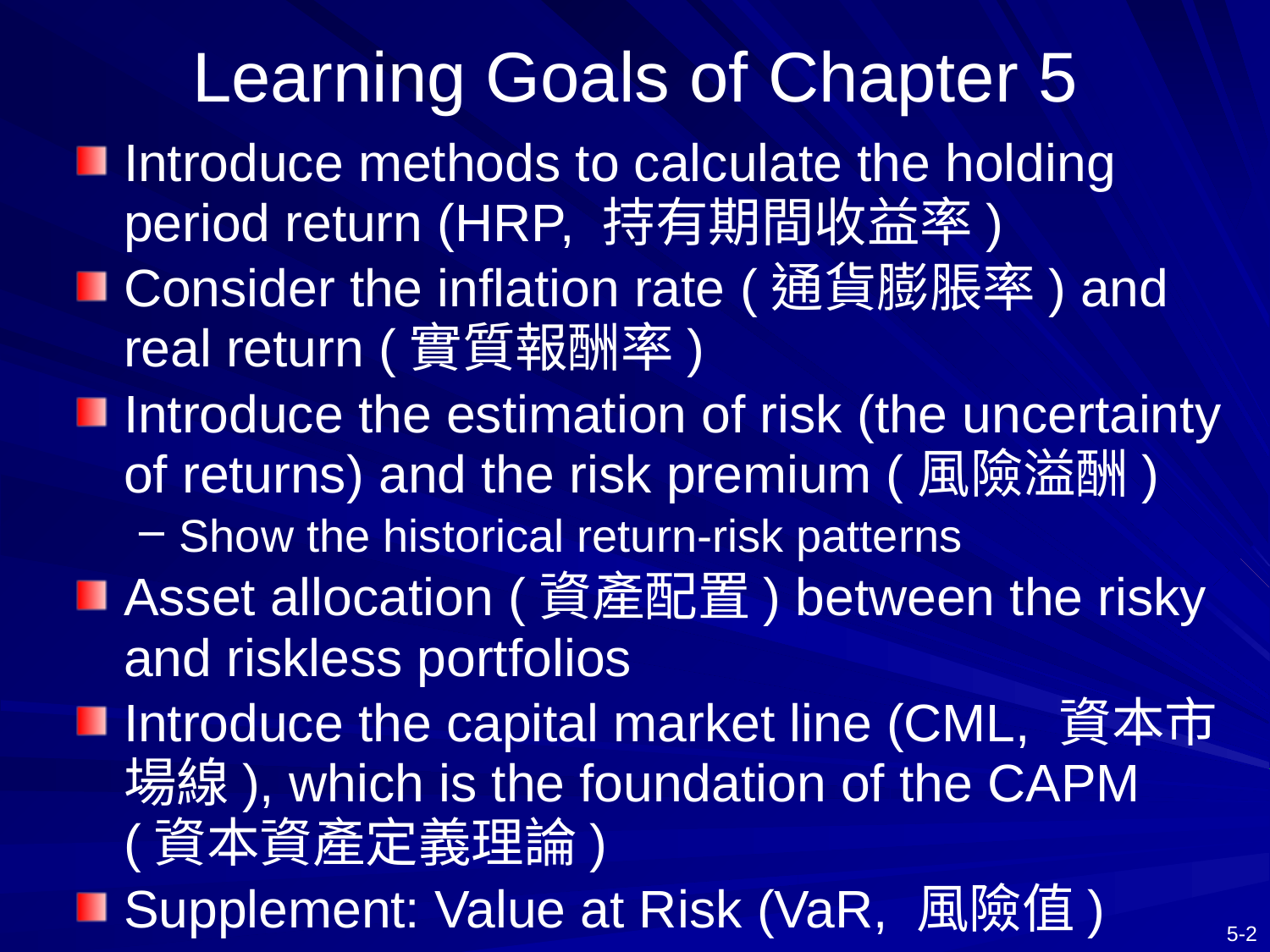

# Learning Goals of Chapter 5
Introduce methods to calculate the holding period return (HRP, 持有期間收益率)
Consider the inflation rate (通貨膨脹率) and real return (實質報酬率)
Introduce the estimation of risk (the uncertainty of returns) and the risk premium (風險溢酬)
Show the historical return-risk patterns
Asset allocation (資產配置) between the risky and riskless portfolios
Introduce the capital market line (CML, 資本市場線), which is the foundation of the CAPM (資本資產定義理論)
Supplement: Value at Risk (VaR, 風險值)